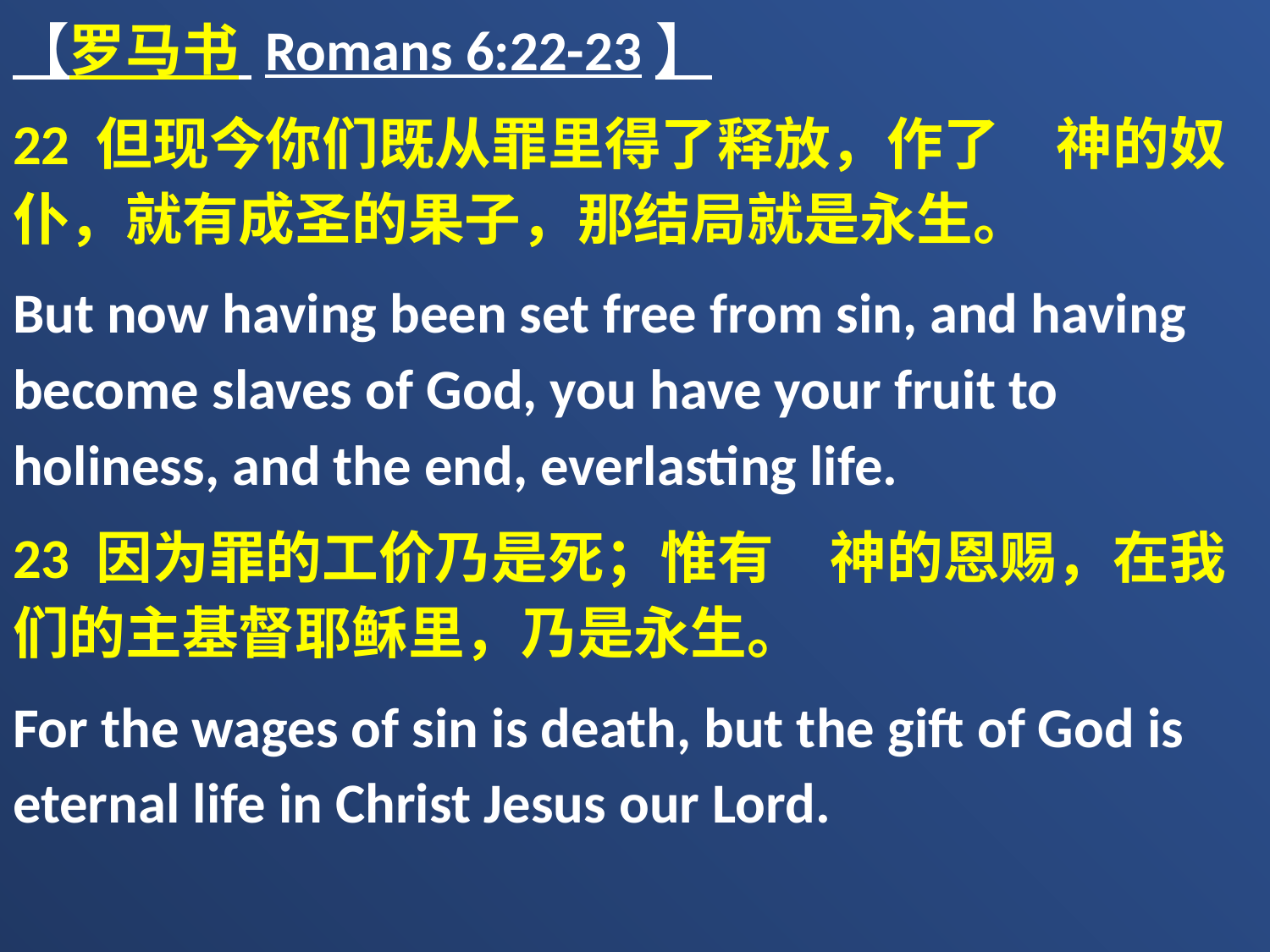

【罗马书 Romans 6:22-23】
22 但现今你们既从罪里得了释放，作了　神的奴仆，就有成圣的果子，那结局就是永生。
But now having been set free from sin, and having become slaves of God, you have your fruit to holiness, and the end, everlasting life.
23 因为罪的工价乃是死；惟有　神的恩赐，在我们的主基督耶稣里，乃是永生。
For the wages of sin is death, but the gift of God is eternal life in Christ Jesus our Lord.